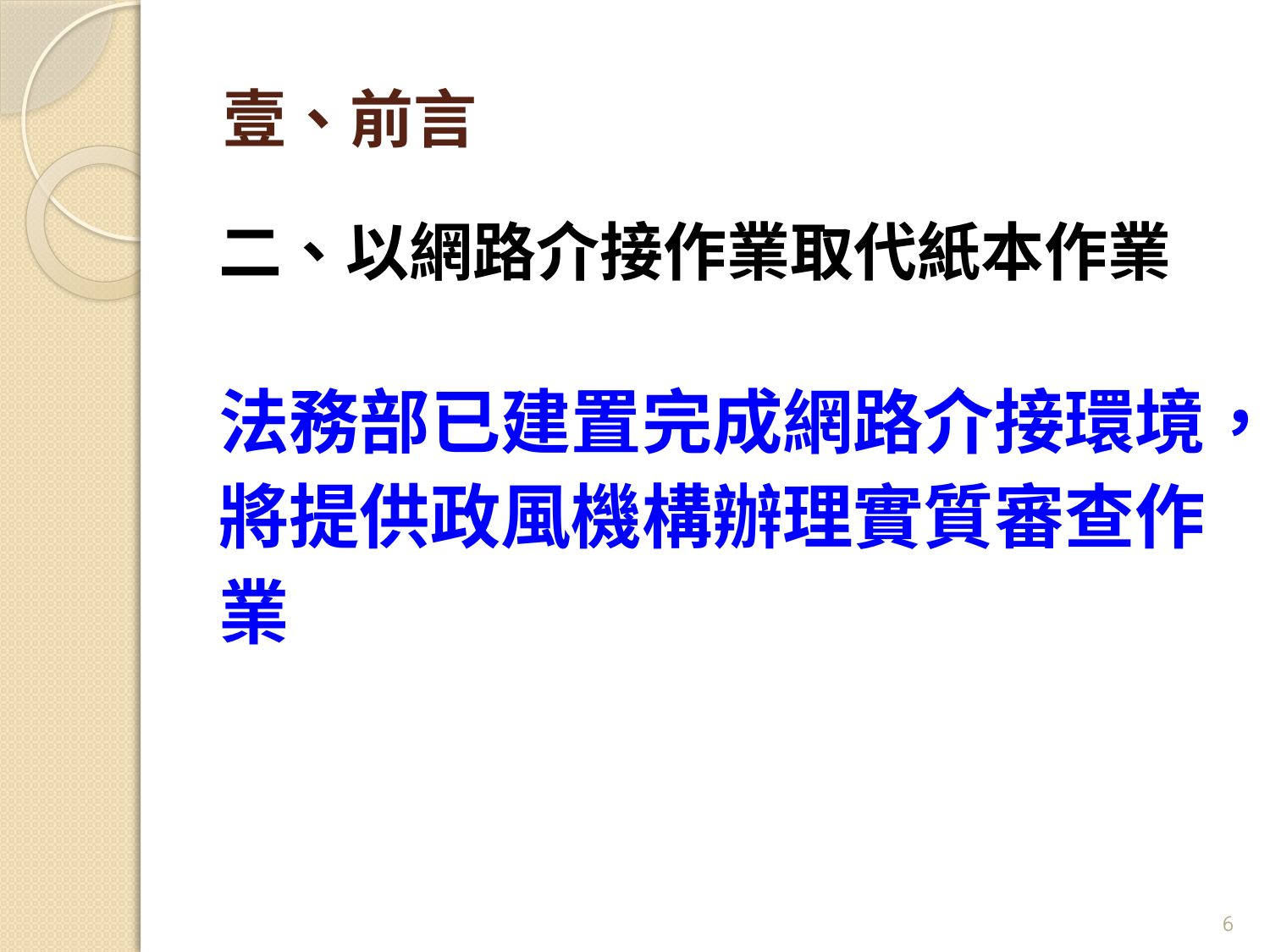

# 壹、前言
二、以網路介接作業取代紙本作業

法務部已建置完成網路介接環境，
將提供政風機構辦理實質審查作
業
6